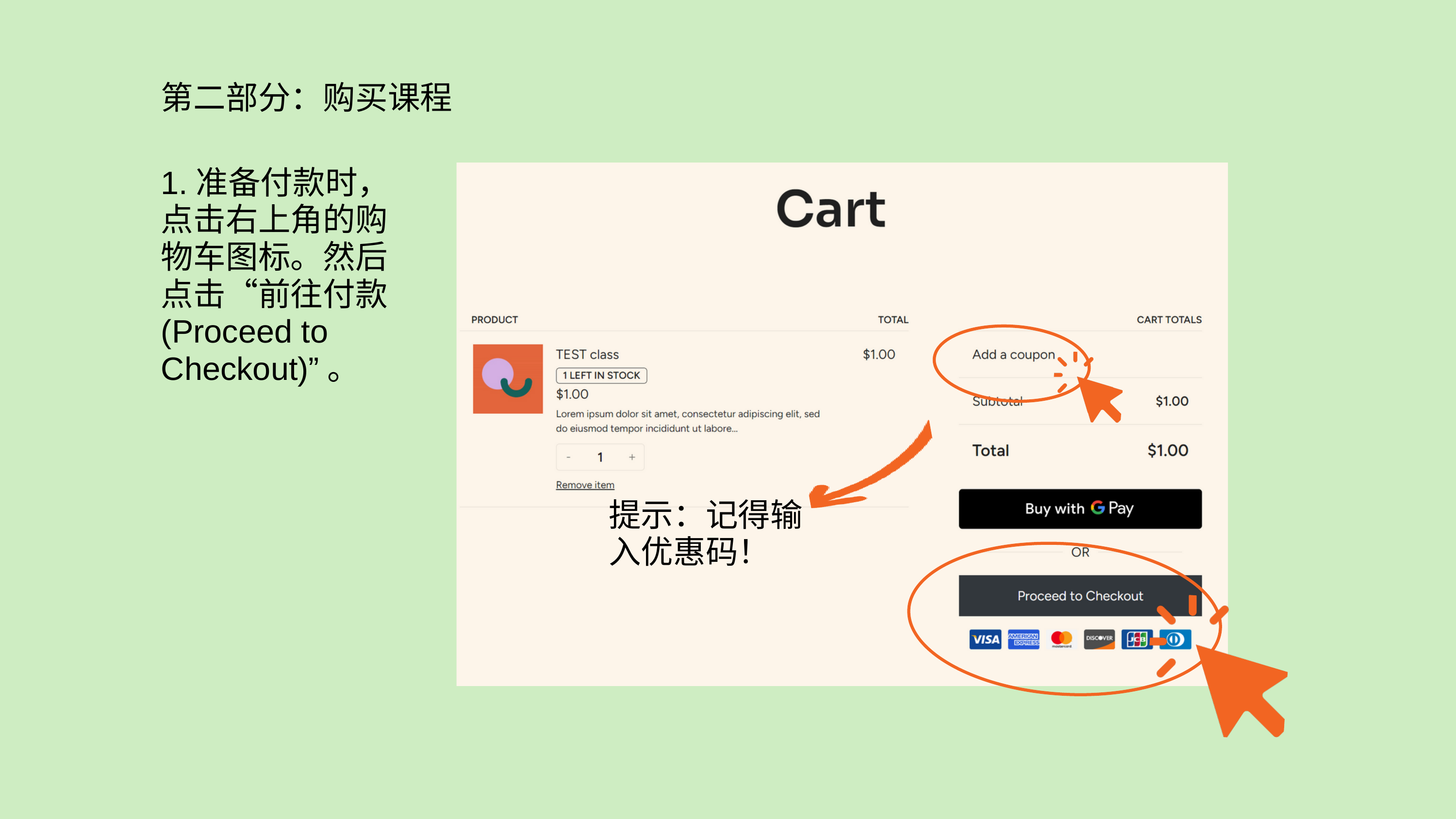

第二部分：购买课程

1.准备付款时，点击右上角的购物车图标。然后点击“前往付款 (Proceed to Checkout)”。

提示：记得输入优惠码！